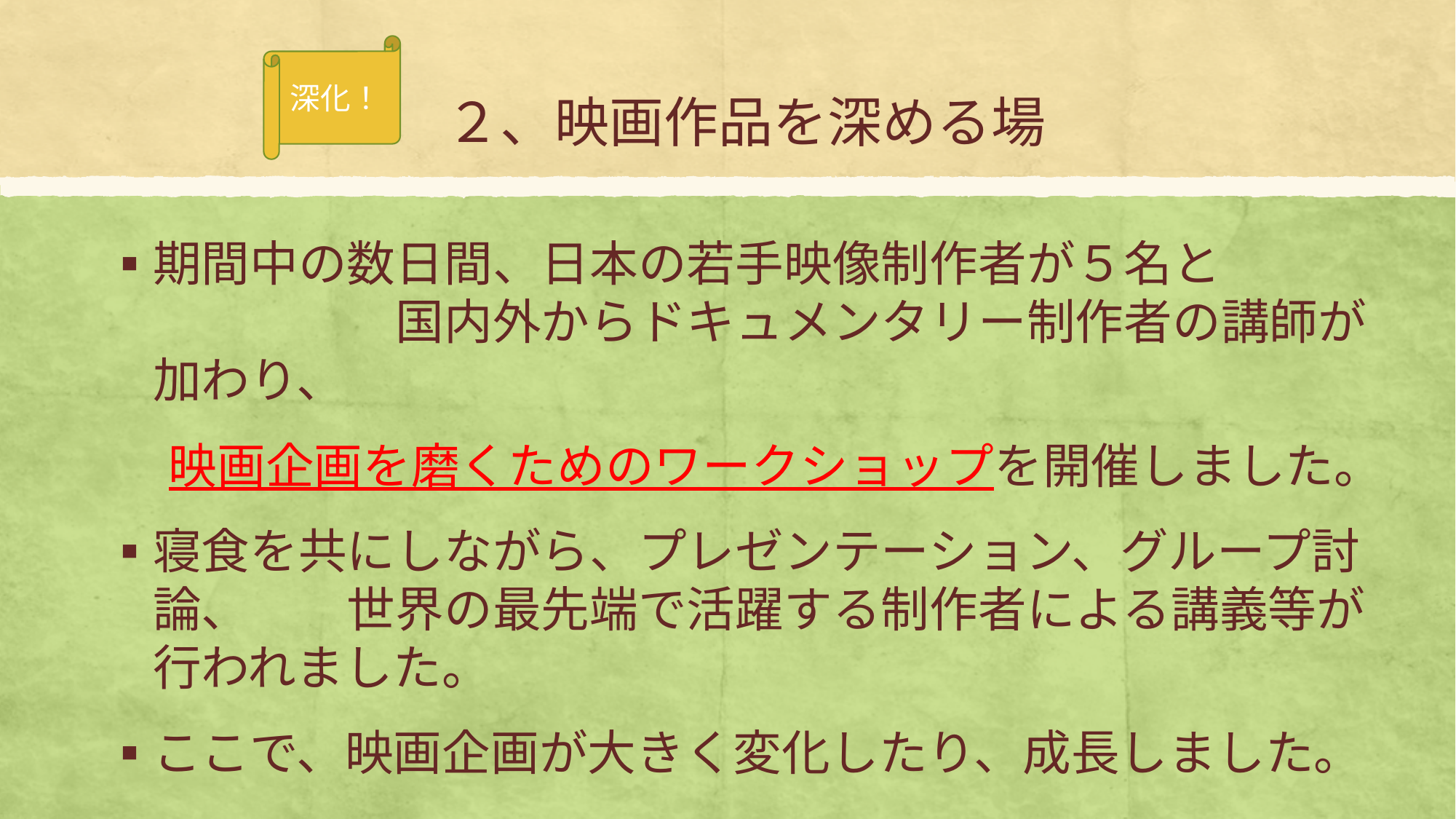

# ２、映画作品を深める場
深化！
期間中の数日間、日本の若手映像制作者が５名と　　　　　　　　国内外からドキュメンタリー制作者の講師が加わり、
　映画企画を磨くためのワークショップを開催しました。
寝食を共にしながら、プレゼンテーション、グループ討論、　　世界の最先端で活躍する制作者による講義等が行われました。
ここで、映画企画が大きく変化したり、成長しました。